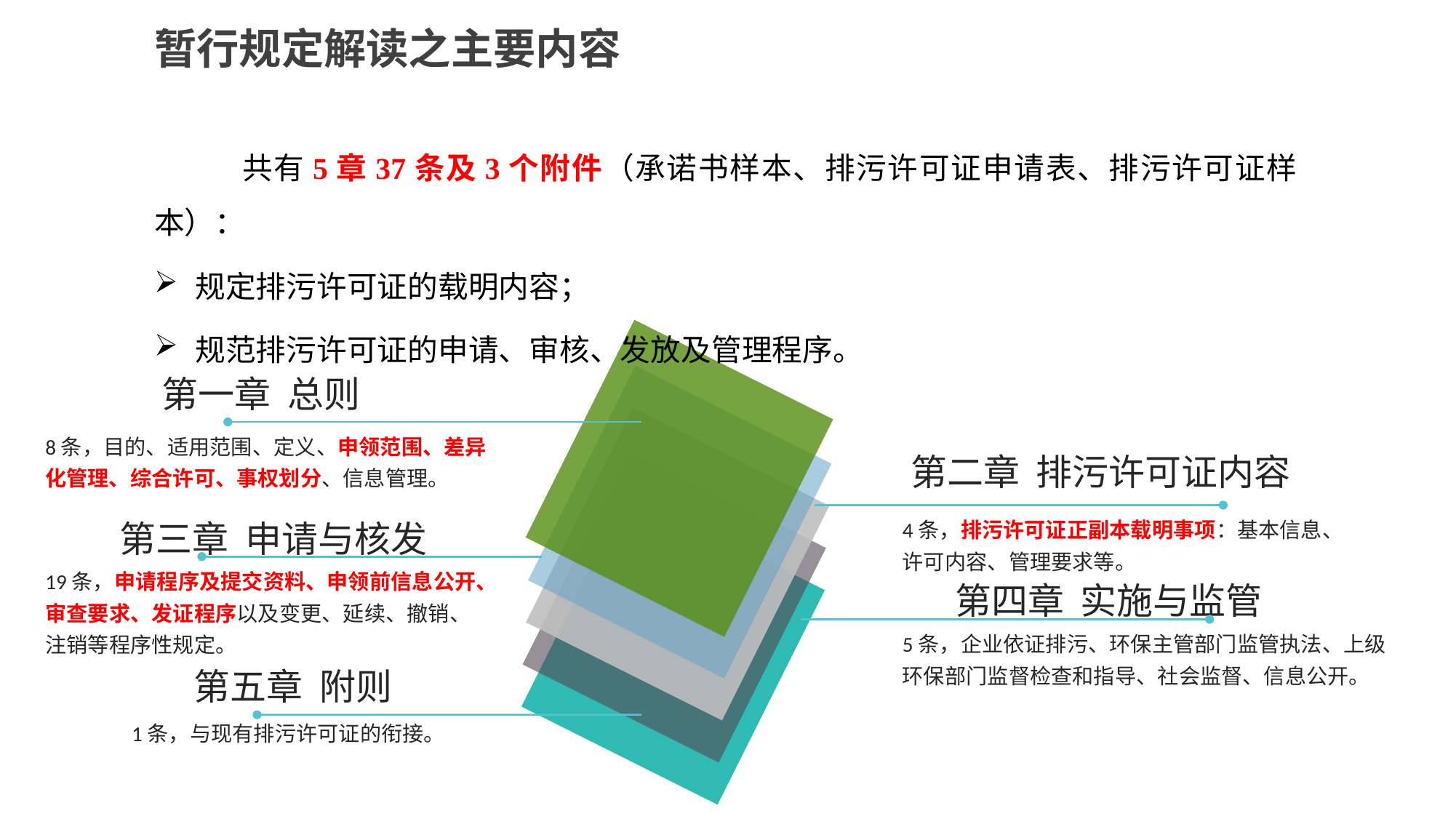

暂行规定解读之主要内容
          共有5章37条及3个附件（承诺书样本、排污许可证申请表、排污许可证样本）：
规定排污许可证的载明内容；
规范排污许可证的申请、审核、发放及管理程序。
第一章  总则

8条，目的、适用范围、定义、申领范围、差异化管理、综合许可、事权划分、信息管理。
第二章  排污许可证内容

4条，排污许可证正副本载明事项：基本信息、
许可内容、管理要求等。
第三章  申请与核发

19条，申请程序及提交资料、申领前信息公开、审查要求、发证程序以及变更、延续、撤销、注销等程序性规定。
第四章  实施与监管
5条，企业依证排污、环保主管部门监管执法、上级环保部门监督检查和指导、社会监督、信息公开。
第五章  附则
1条，与现有排污许可证的衔接。